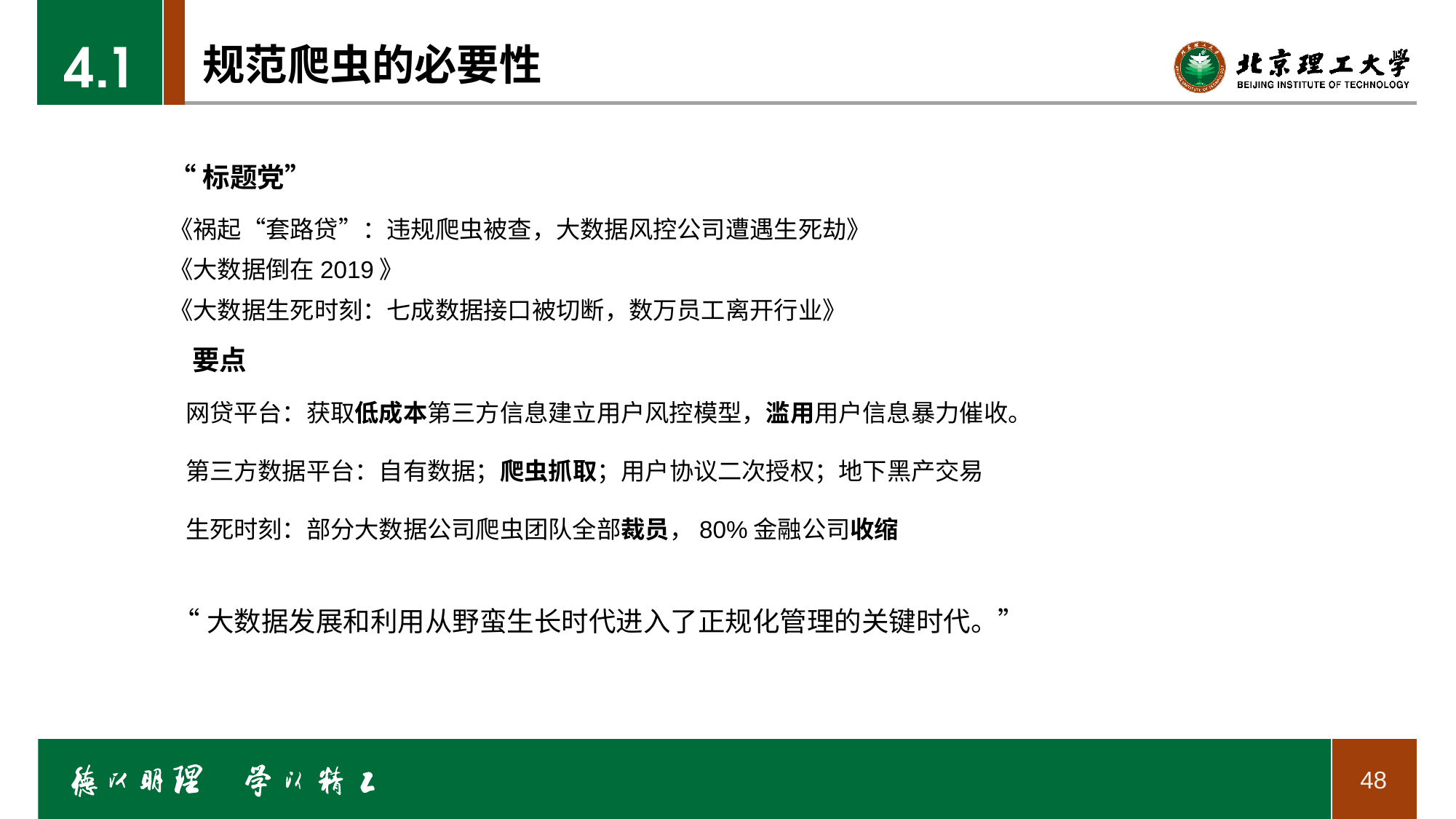

4.1
# 规范爬虫的必要性
“标题党”
《祸起“套路贷”：违规爬虫被查，大数据风控公司遭遇生死劫》
《大数据倒在2019》
《大数据生死时刻：七成数据接口被切断，数万员工离开行业》
要点
网贷平台：获取低成本第三方信息建立用户风控模型，滥用用户信息暴力催收。

第三方数据平台：自有数据；爬虫抓取；用户协议二次授权；地下黑产交易

生死时刻：部分大数据公司爬虫团队全部裁员，80%金融公司收缩

“大数据发展和利用从野蛮生长时代进入了正规化管理的关键时代。”